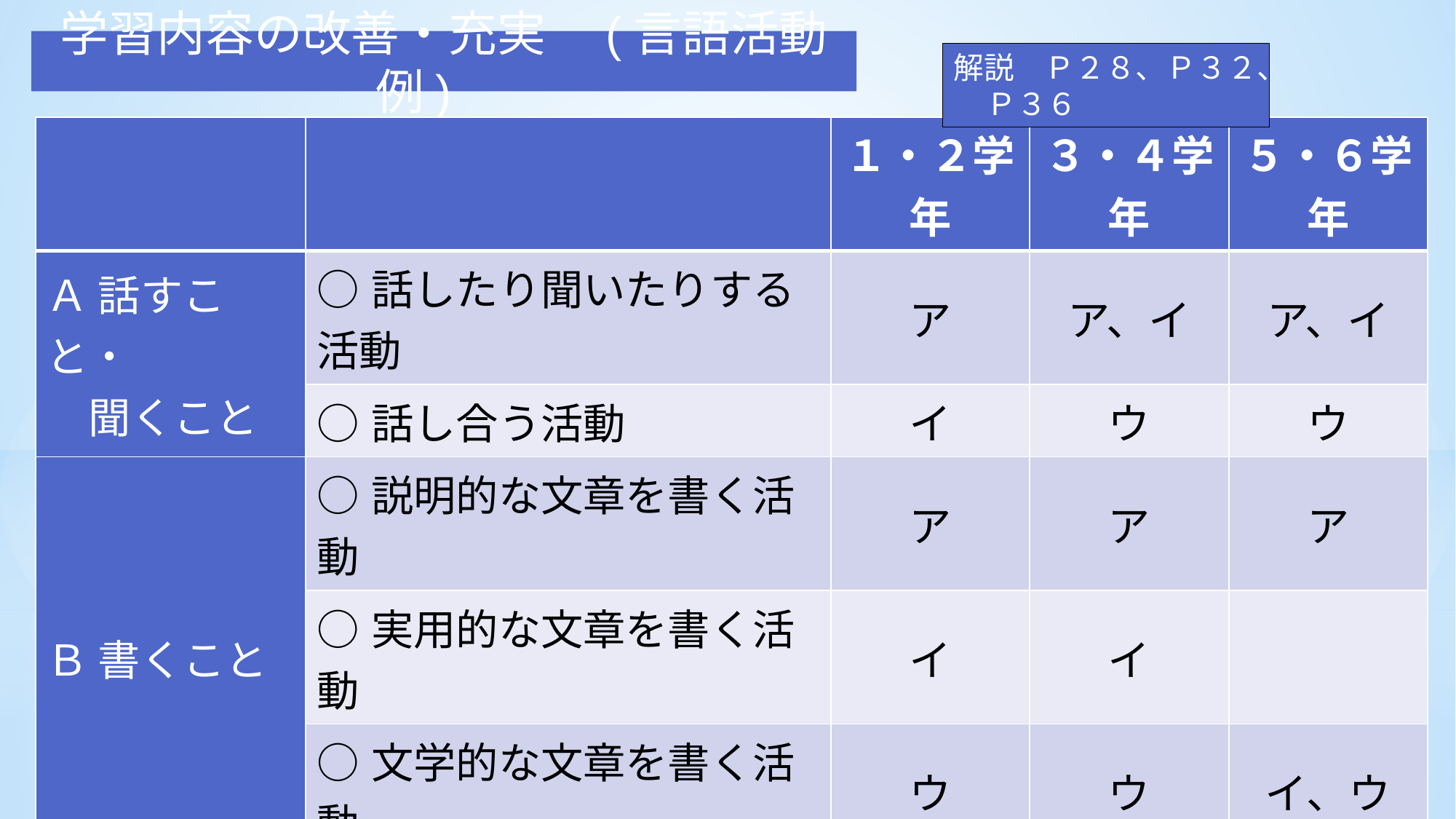

学習内容の改善・充実　(言語活動例)
解説　Ｐ２８、Ｐ３２、Ｐ３６
|  |  | １・２学年 | ３・４学年 | ５・６学年 |
| --- | --- | --- | --- | --- |
| Ａ 話すこと・ 　聞くこと | ○話したり聞いたりする活動 | ア | ア、イ | ア、イ |
|  | ○話し合う活動 | イ | ウ | ウ |
| Ｂ 書くこと | ○説明的な文章を書く活動 | ア | ア | ア |
|  | ○実用的な文章を書く活動 | イ | イ |  |
|  | ○文学的な文章を書く活動 | ウ | ウ | イ、ウ |
| Ｃ 読むこと | ○説明的な文章を読む活動 | ア | ア | ア |
|  | ○文学的な文章を読む活動 | イ | イ | イ |
|  | ○本などから情報を得て活 用する活動 | ウ | ウ | ウ |